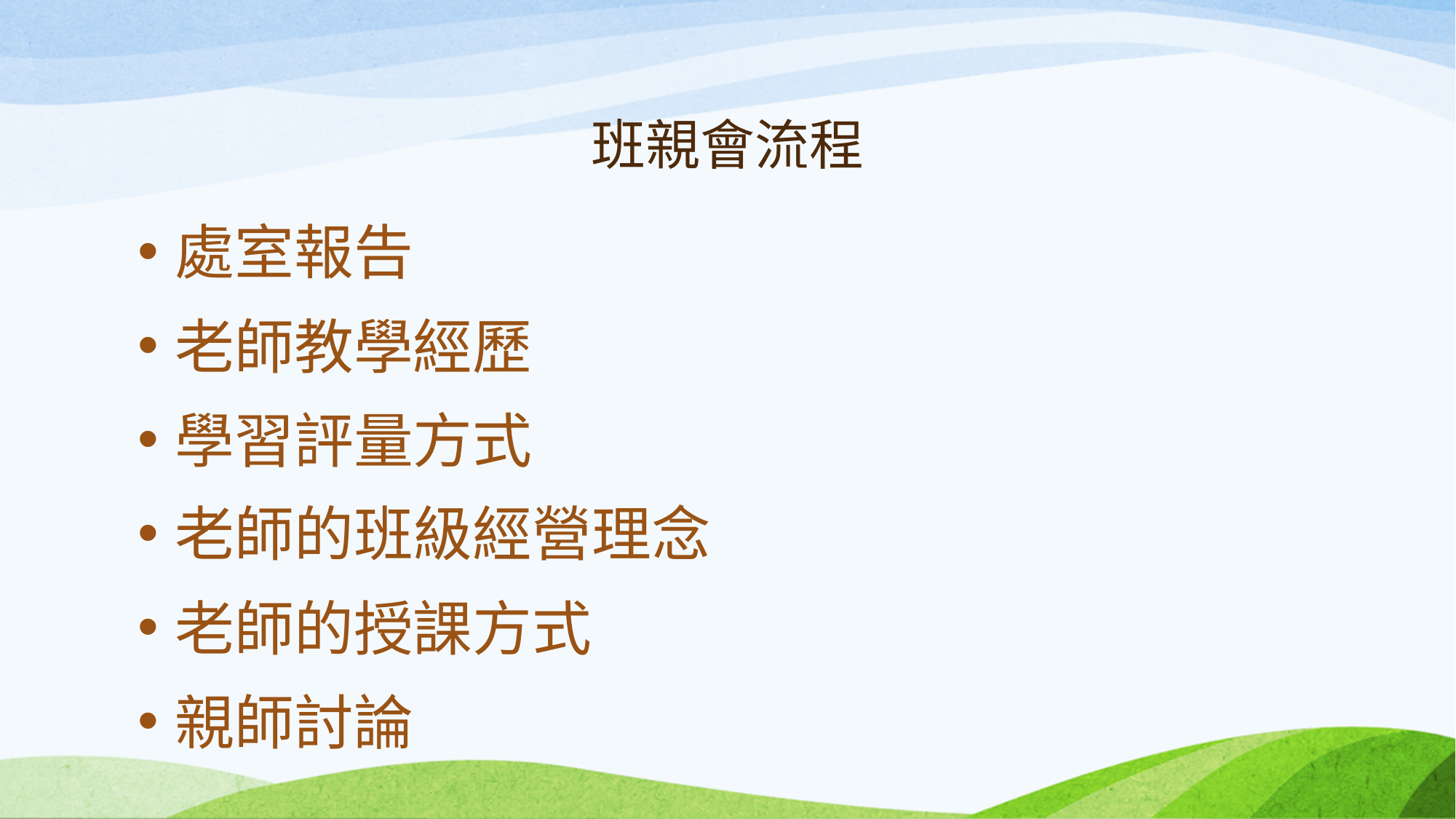

# 班親會流程
處室報告
老師教學經歷
學習評量方式
老師的班級經營理念
老師的授課方式
親師討論